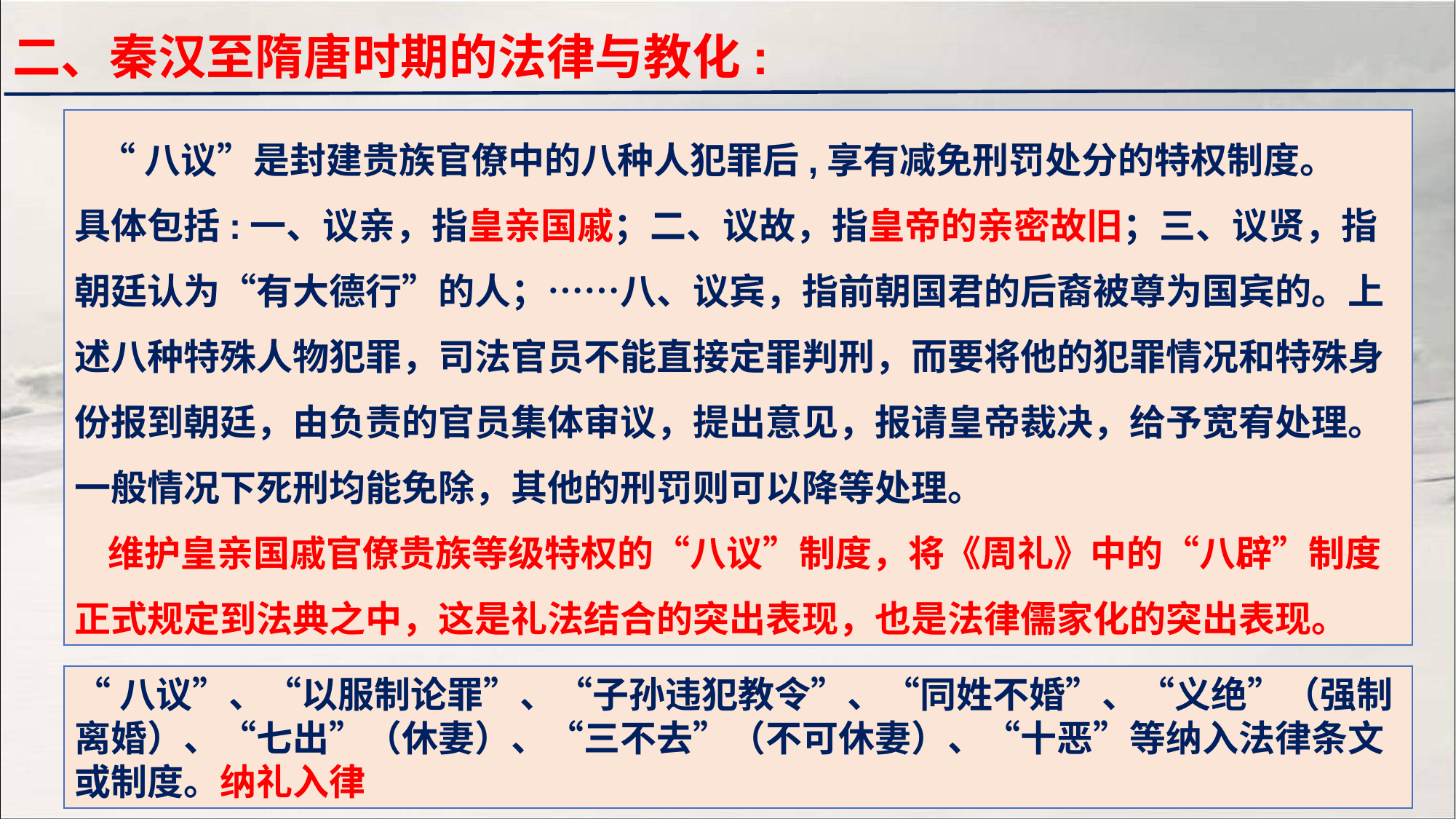

二、秦汉至隋唐时期的法律与教化:
   “八议”是封建贵族官僚中的八种人犯罪后,享有减免刑罚处分的特权制度。
具体包括:一、议亲，指皇亲国戚；二、议故，指皇帝的亲密故旧；三、议贤，指朝廷认为“有大德行”的人；……八、议宾，指前朝国君的后裔被尊为国宾的。上述八种特殊人物犯罪，司法官员不能直接定罪判刑，而要将他的犯罪情况和特殊身份报到朝廷，由负责的官员集体审议，提出意见，报请皇帝裁决，给予宽宥处理。一般情况下死刑均能免除，其他的刑罚则可以降等处理。
   维护皇亲国戚官僚贵族等级特权的“八议”制度，将《周礼》中的“八辟”制度正式规定到法典之中，这是礼法结合的突出表现，也是法律儒家化的突出表现。
“八议”、“以服制论罪”、“子孙违犯教令”、“同姓不婚”、“义绝”（强制离婚）、“七出”（休妻）、“三不去”（不可休妻）、“十恶”等纳入法律条文或制度。纳礼入律